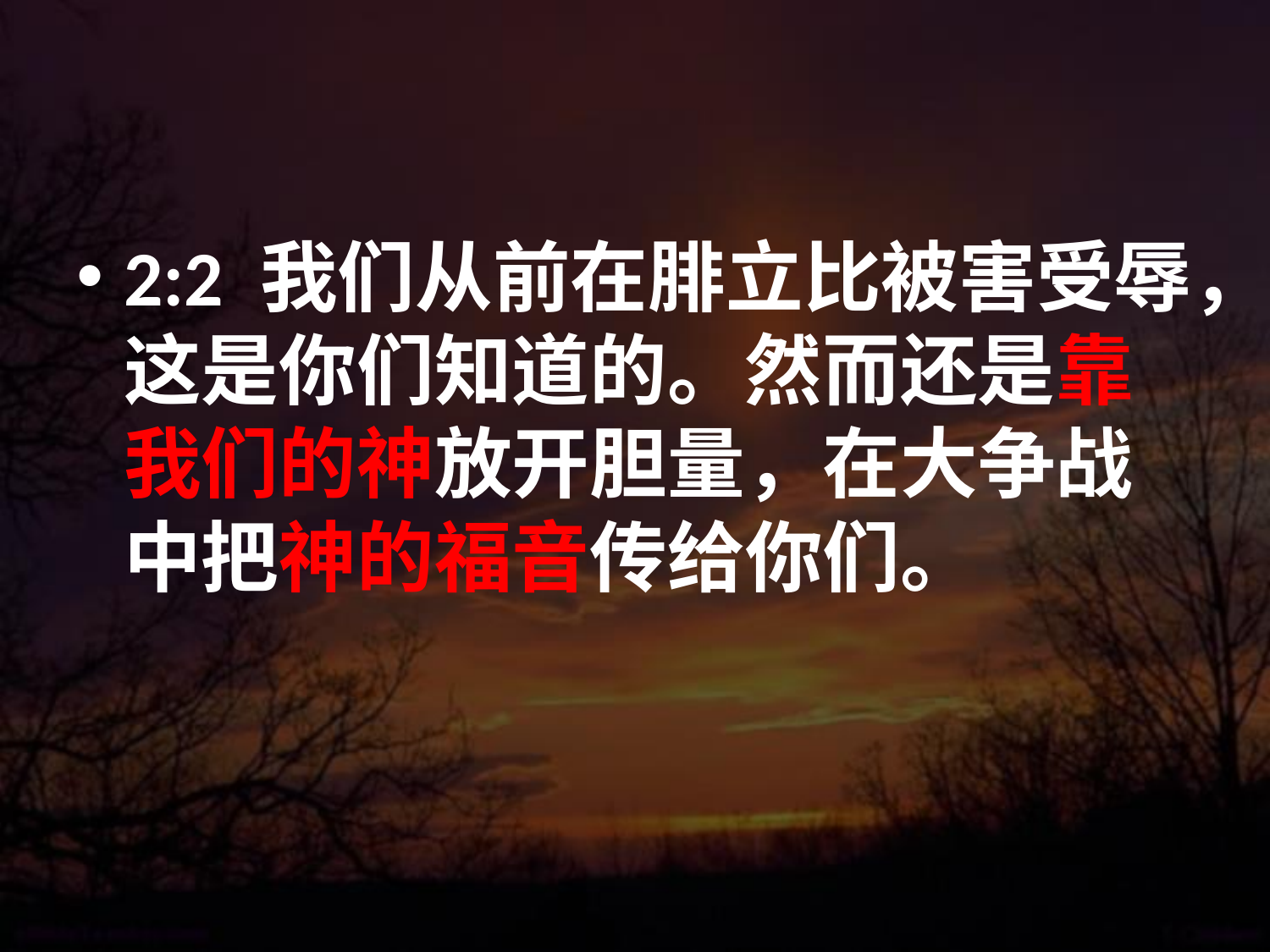

#
2:2 我们从前在腓立比被害受辱，这是你们知道的。然而还是靠我们的神放开胆量，在大争战中把神的福音传给你们。